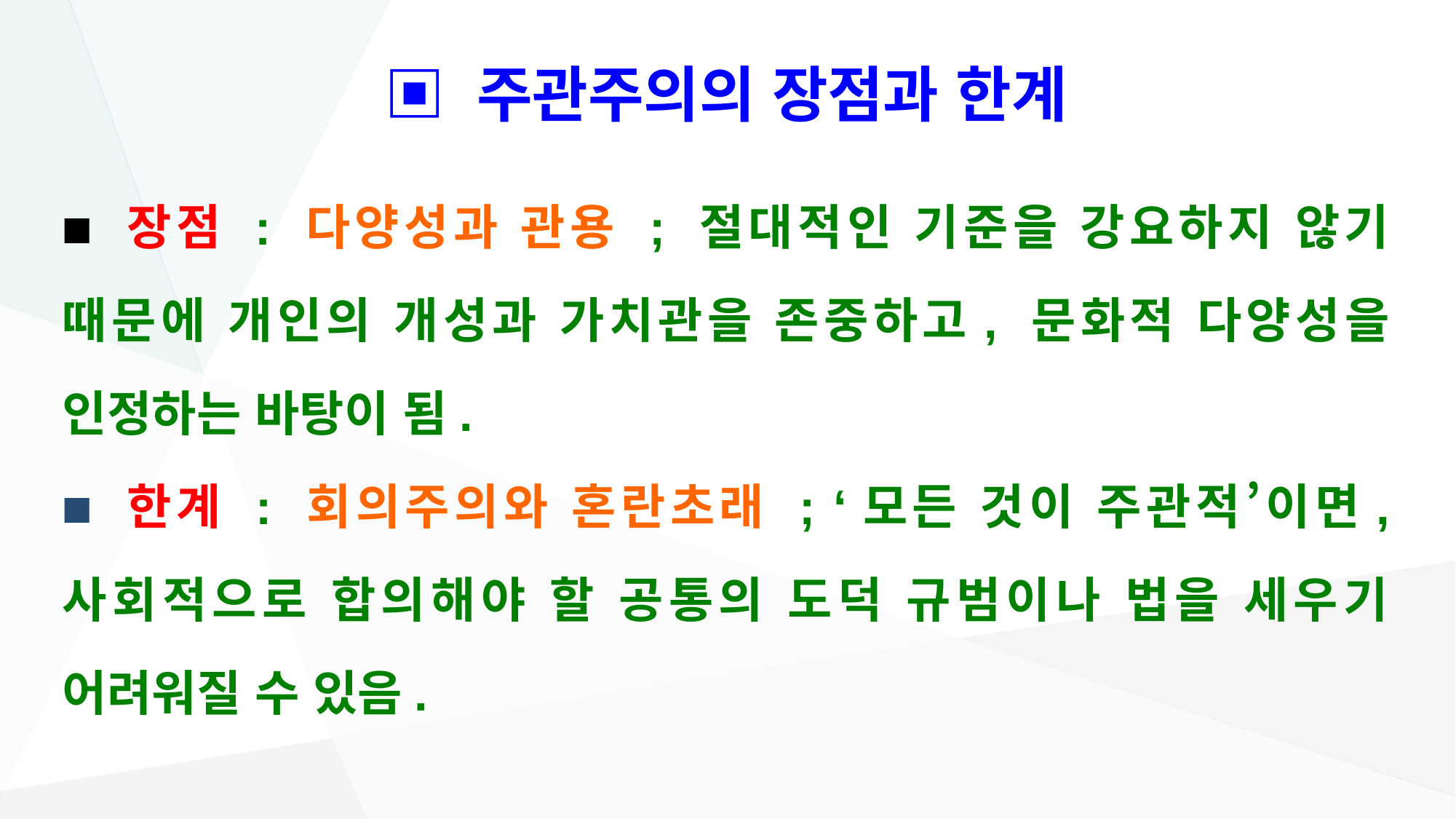

# ▣ 주관주의의 장점과 한계
◼ 장점 : 다양성과 관용 ; 절대적인 기준을 강요하지 않기 때문에 개인의 개성과 가치관을 존중하고, 문화적 다양성을 인정하는 바탕이 됨.
◼ 한계 : 회의주의와 혼란초래 ; ‘모든 것이 주관적’이면, 사회적으로 합의해야 할 공통의 도덕 규범이나 법을 세우기 어려워질 수 있음.